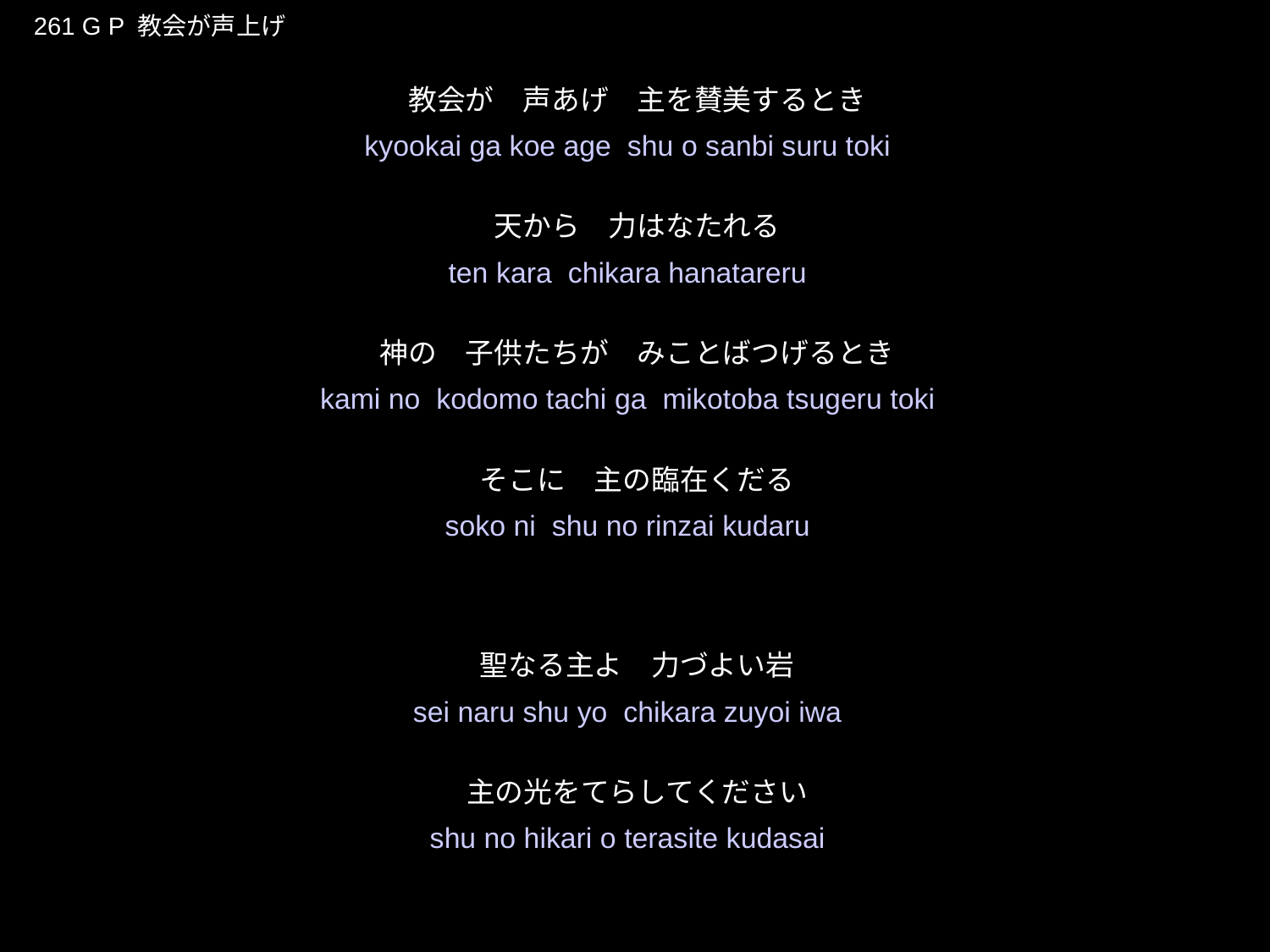

きょうかいがこえあげ
★P
261 G P 教会が声上げ
教会が　声あげ　主を賛美するとき
天から　力はなたれる
神の　子供たちが　みことばつげるとき
そこに　主の臨在くだる
聖なる主よ　力づよい岩
主の光をてらしてください
★１
kyookai ga koe age  shu o sanbi suru toki
ten kara  chikara hanatareru
kami no  kodomo tachi ga  mikotoba tsugeru toki
soko ni  shu no rinzai kudaru
sei naru shu yo  chikara zuyoi iwa
shu no hikari o terasite kudasai